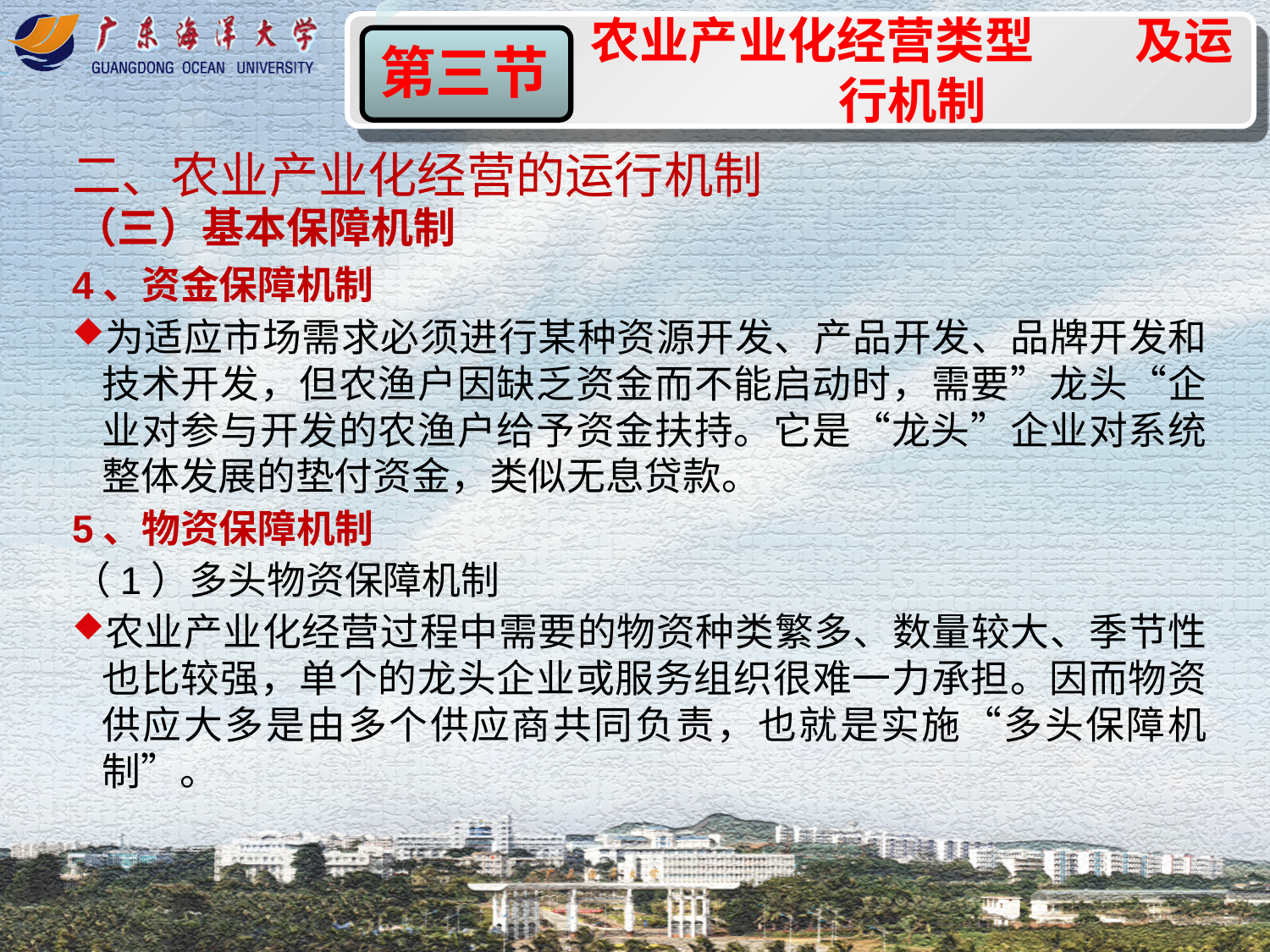

农业产业化经营类型         及运行机制

第一节
第三节
二、农业产业化经营的运行机制
（三）基本保障机制
4、资金保障机制
为适应市场需求必须进行某种资源开发、产品开发、品牌开发和技术开发，但农渔户因缺乏资金而不能启动时，需要”龙头“企业对参与开发的农渔户给予资金扶持。它是“龙头”企业对系统整体发展的垫付资金，类似无息贷款。
5、物资保障机制
（1）多头物资保障机制
农业产业化经营过程中需要的物资种类繁多、数量较大、季节性也比较强，单个的龙头企业或服务组织很难一力承担。因而物资供应大多是由多个供应商共同负责，也就是实施“多头保障机制”。